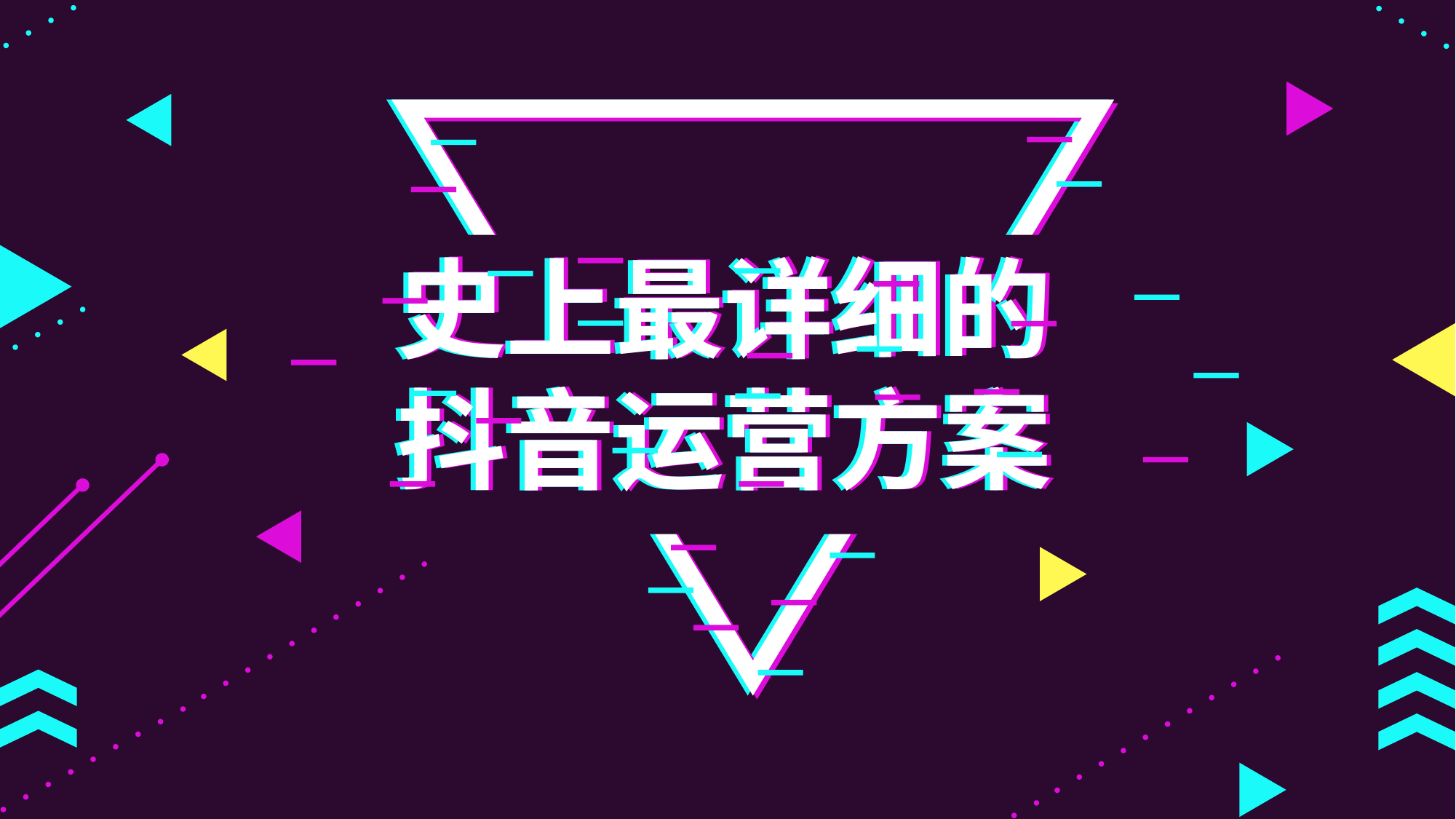

史上最详细的抖音运营方案
史上最详细的抖音运营方案
史上最详细的抖音运营方案